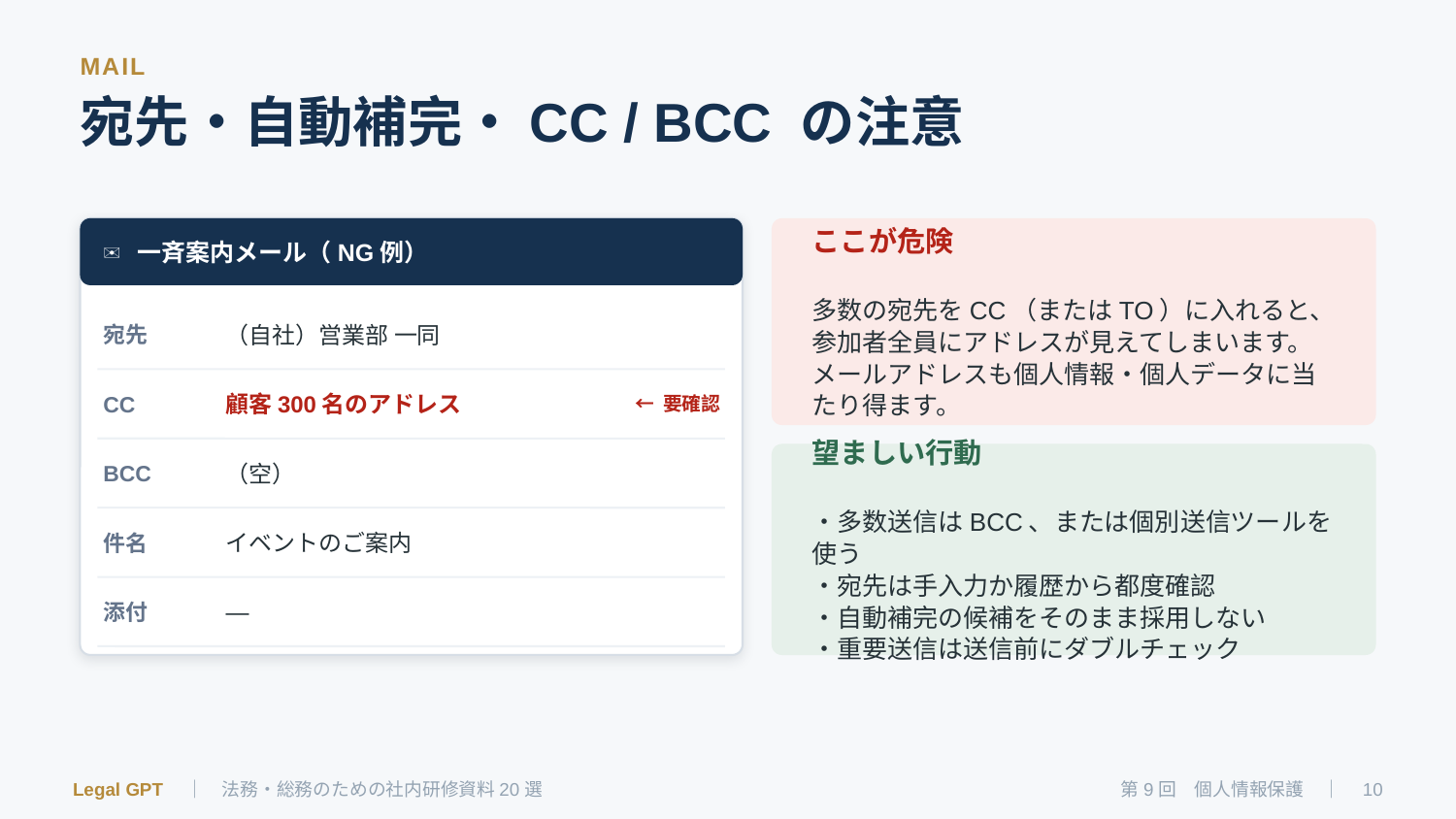

MAIL
宛先・自動補完・CC / BCC の注意

✉  一斉案内メール（NG例）

ここが危険

多数の宛先をCC（またはTO）に入れると、参加者全員にアドレスが見えてしまいます。メールアドレスも個人情報・個人データに当たり得ます。
宛先
（自社）営業部 一同

CC
顧客300名のアドレス
← 要確認

BCC
（空）

望ましい行動

・多数送信はBCC、または個別送信ツールを使う
・宛先は手入力か履歴から都度確認
・自動補完の候補をそのまま採用しない
・重要送信は送信前にダブルチェック

件名
イベントのご案内

添付
—

Legal GPT　｜　法務・総務のための社内研修資料20選
第9回　個人情報保護　｜　10